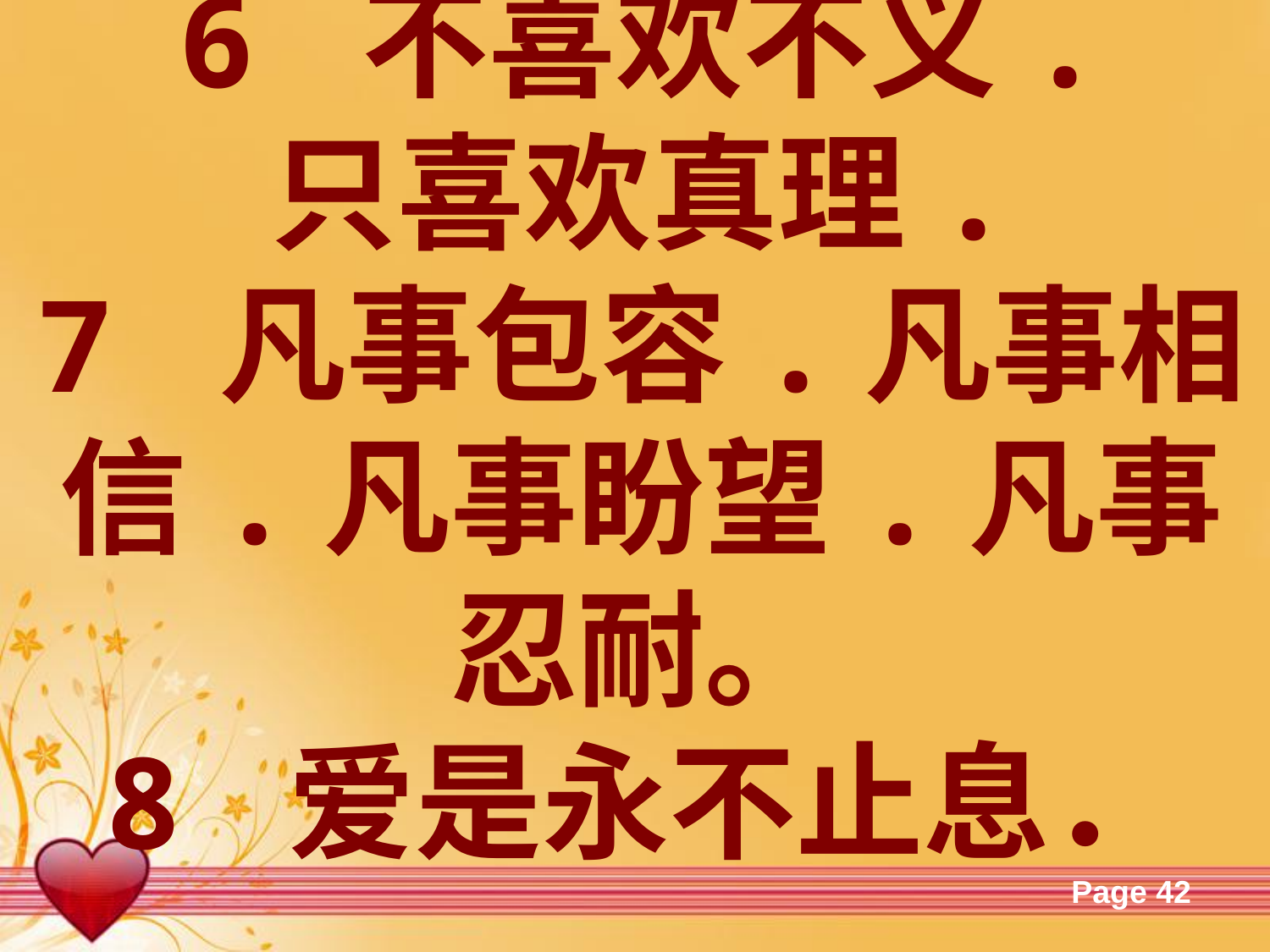

6 不喜欢不义.
只喜欢真理.
7 凡事包容.凡事相信.凡事盼望.凡事忍耐。
8 爱是永不止息．